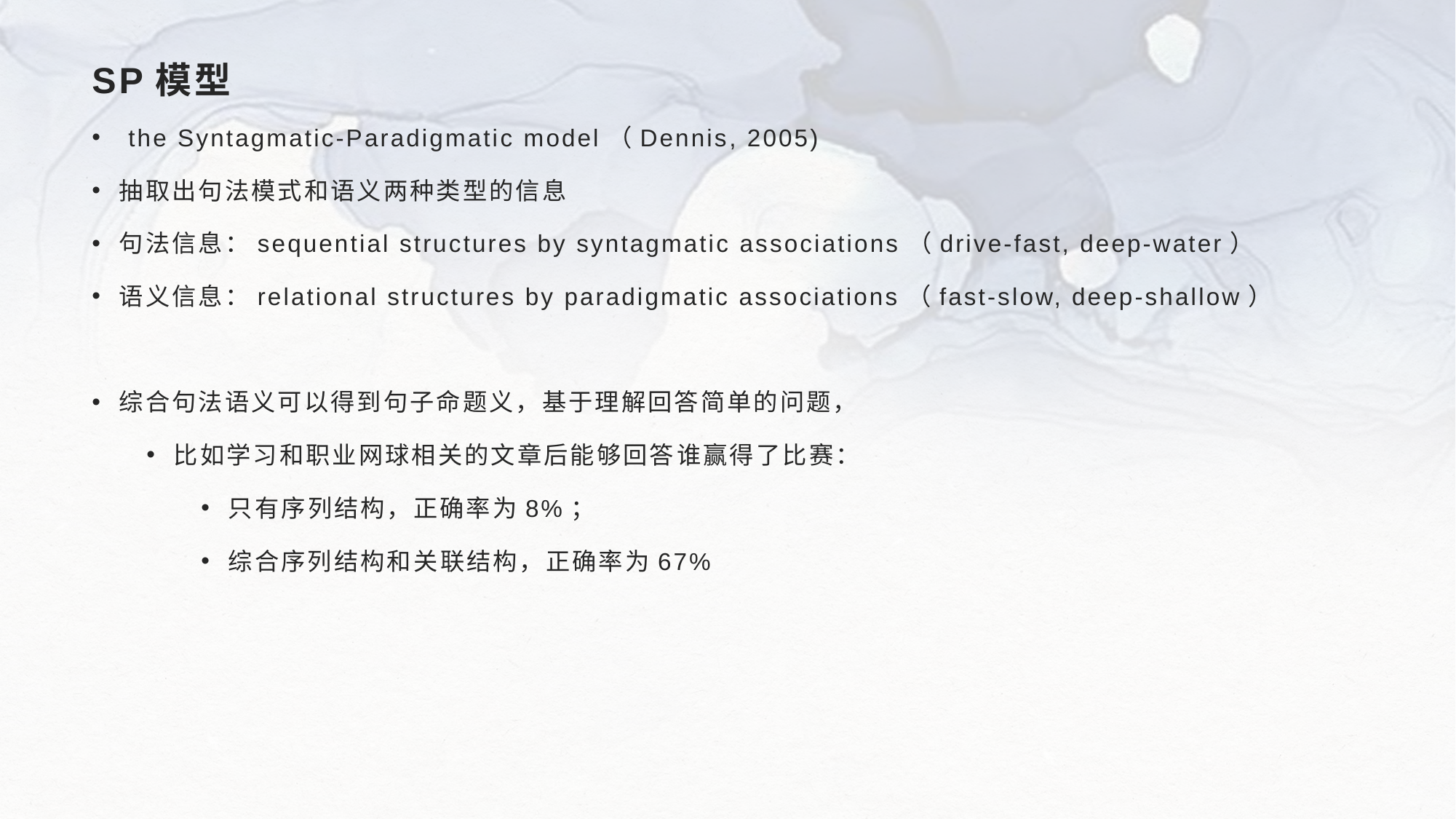

# SP模型
 the Syntagmatic-Paradigmatic model（Dennis, 2005)
抽取出句法模式和语义两种类型的信息
句法信息：sequential structures by syntagmatic associations（drive-fast, deep-water）
语义信息：relational structures by paradigmatic associations（fast-slow, deep-shallow）

综合句法语义可以得到句子命题义，基于理解回答简单的问题，
比如学习和职业网球相关的文章后能够回答谁赢得了比赛：
只有序列结构，正确率为8%；
综合序列结构和关联结构，正确率为67%